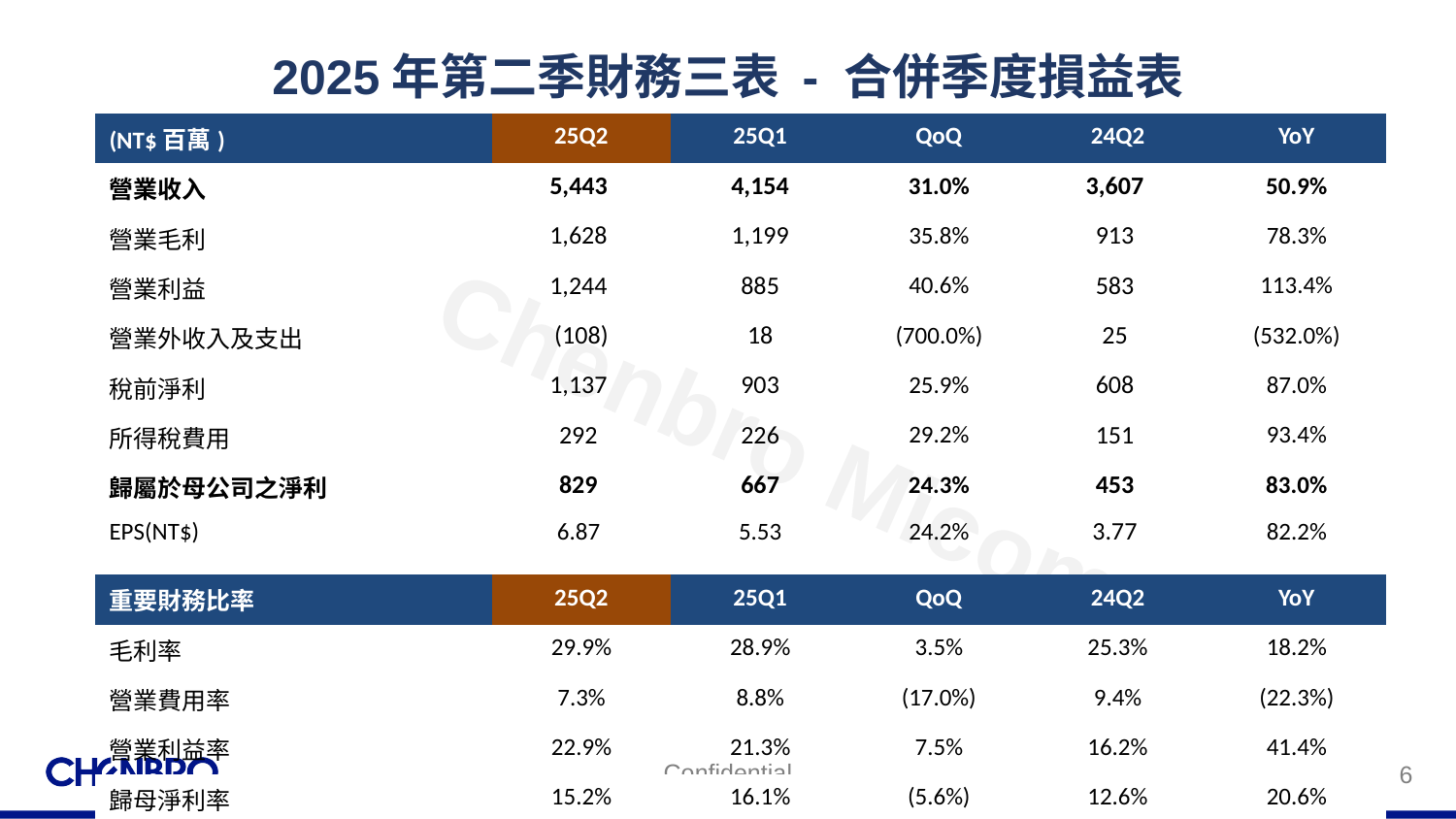

# 2025年第二季財務三表 - 合併季度損益表
| (NT$百萬) | 25Q2 | 25Q1 | QoQ | 24Q2 | YoY |
| --- | --- | --- | --- | --- | --- |
| 營業收入 | 5,443 | 4,154 | 31.0% | 3,607 | 50.9% |
| 營業毛利 | 1,628 | 1,199 | 35.8% | 913 | 78.3% |
| 營業利益 | 1,244 | 885 | 40.6% | 583 | 113.4% |
| 營業外收入及支出 | (108) | 18 | (700.0%) | 25 | (532.0%) |
| 稅前淨利 | 1,137 | 903 | 25.9% | 608 | 87.0% |
| 所得稅費用 | 292 | 226 | 29.2% | 151 | 93.4% |
| 歸屬於母公司之淨利 | 829 | 667 | 24.3% | 453 | 83.0% |
| EPS(NT$) | 6.87 | 5.53 | 24.2% | 3.77 | 82.2% |
|  |  |  |  |  |  |
| 重要財務比率 | 25Q2 | 25Q1 | QoQ | 24Q2 | YoY |
| 毛利率 | 29.9% | 28.9% | 3.5% | 25.3% | 18.2% |
| 營業費用率 | 7.3% | 8.8% | (17.0%) | 9.4% | (22.3%) |
| 營業利益率 | 22.9% | 21.3% | 7.5% | 16.2% | 41.4% |
| 歸母淨利率 | 15.2% | 16.1% | (5.6%) | 12.6% | 20.6% |
| 有效稅率 | 25.7% | 25.0% | 2.8% | 24.8% | 3.6% |